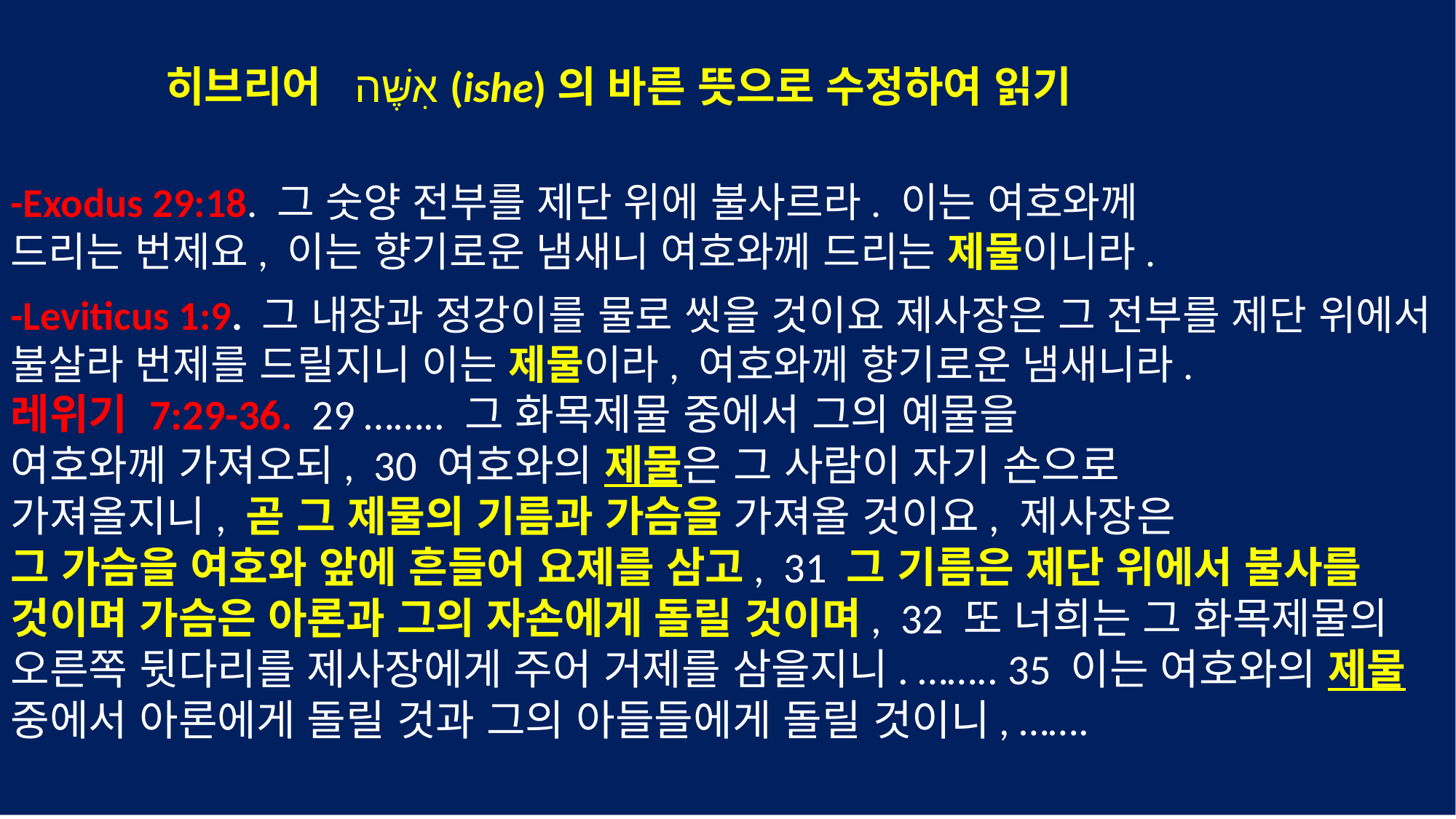

히브리어  אִשֶּׁה (ishe)의 바른 뜻으로 수정하여 읽기

-Exodus 29:18. 그 숫양 전부를 제단 위에 불사르라. 이는 여호와께
드리는 번제요, 이는 향기로운 냄새니 여호와께 드리는 제물이니라.

-Leviticus 1:9. 그 내장과 정강이를 물로 씻을 것이요 제사장은 그 전부를 제단 위에서 불살라 번제를 드릴지니 이는 제물이라, 여호와께 향기로운 냄새니라.
레위기 7:29-36.  29 …….. 그 화목제물 중에서 그의 예물을
여호와께 가져오되,  30 여호와의 제물은 그 사람이 자기 손으로
가져올지니, 곧 그 제물의 기름과 가슴을 가져올 것이요, 제사장은
그 가슴을 여호와 앞에 흔들어 요제를 삼고,  31 그 기름은 제단 위에서 불사를 것이며 가슴은 아론과 그의 자손에게 돌릴 것이며,  32 또 너희는 그 화목제물의 오른쪽 뒷다리를 제사장에게 주어 거제를 삼을지니. …….. 35 이는 여호와의 제물 중에서 아론에게 돌릴 것과 그의 아들들에게 돌릴 것이니, …….